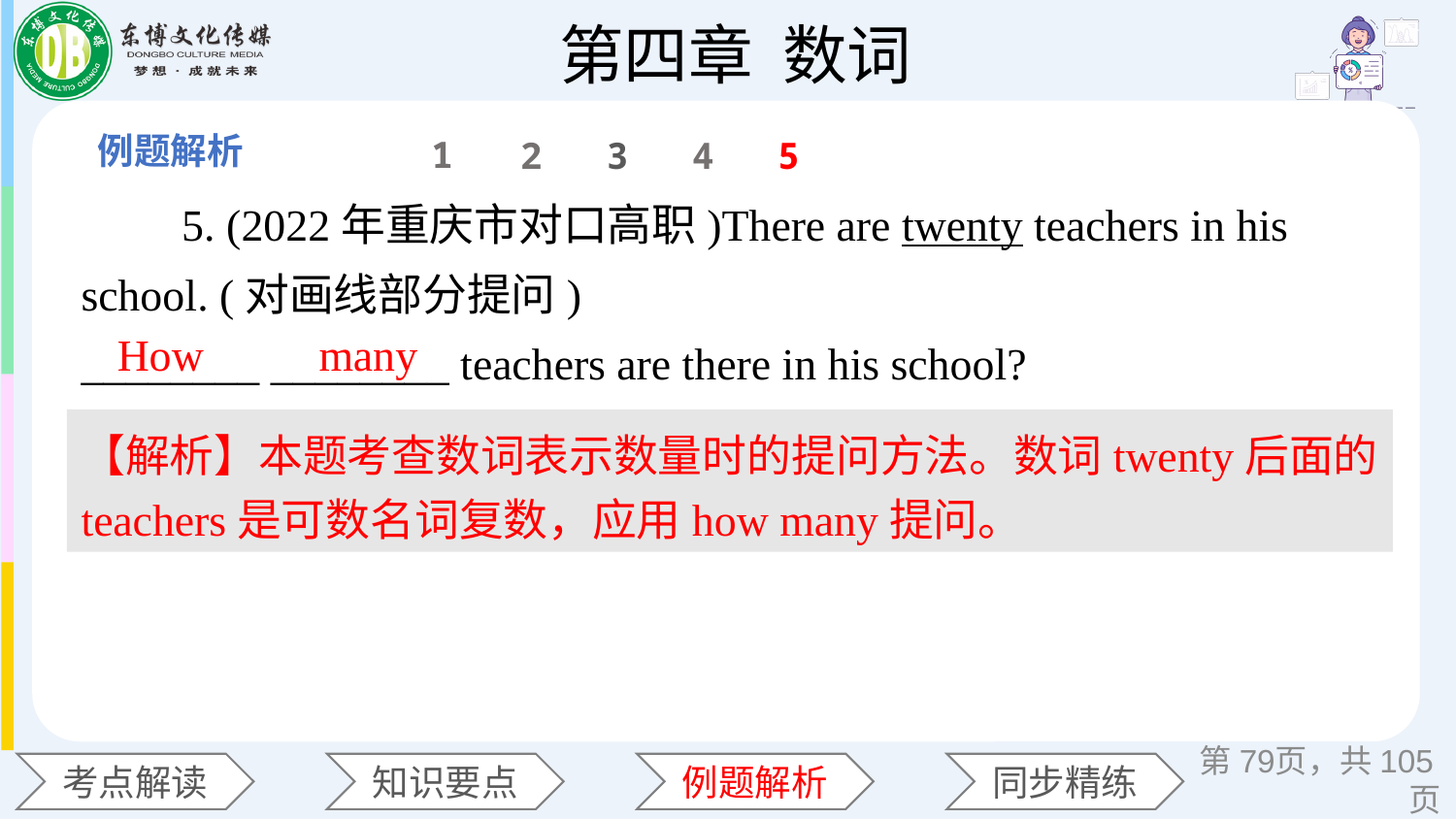

1
2
3
4
5
         5. (2022年重庆市对口高职)There are twenty teachers in his school. (对画线部分提问)
________ ________ teachers are there in his school?
How
many
【解析】本题考查数词表示数量时的提问方法。数词twenty后面的teachers是可数名词复数，应用how many提问。
第79页，共105页